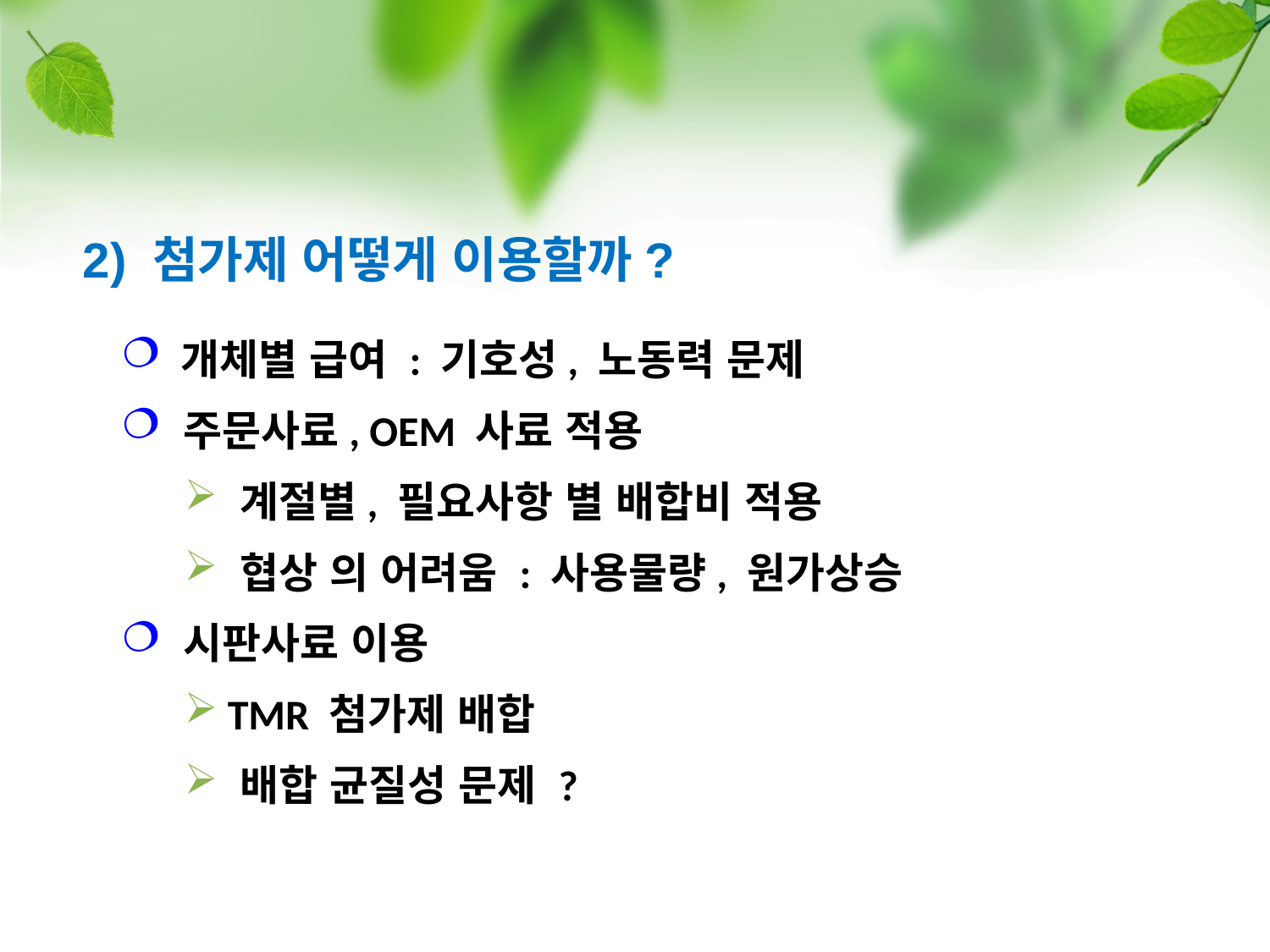

2) 첨가제 어떻게 이용할까?
 개체별 급여 : 기호성, 노동력 문제
 주문사료, OEM 사료 적용
 계절별, 필요사항 별 배합비 적용
 협상 의 어려움 : 사용물량, 원가상승
 시판사료 이용
 TMR 첨가제 배합
 배합 균질성 문제 ?